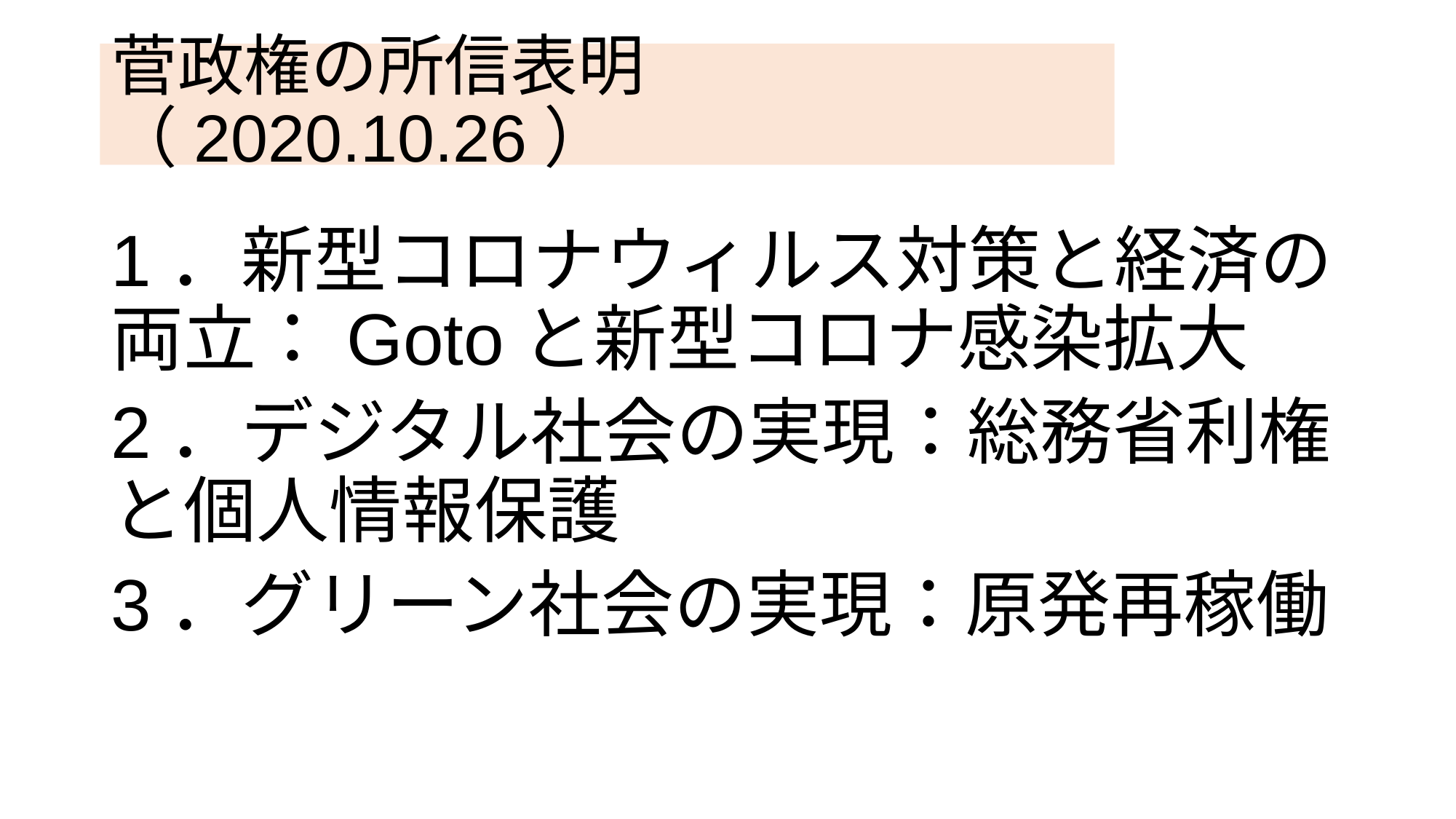

# 菅政権の所信表明（2020.10.26）
1．新型コロナウィルス対策と経済の両立：Gotoと新型コロナ感染拡大
2．デジタル社会の実現：総務省利権と個人情報保護
3．グリーン社会の実現：原発再稼働